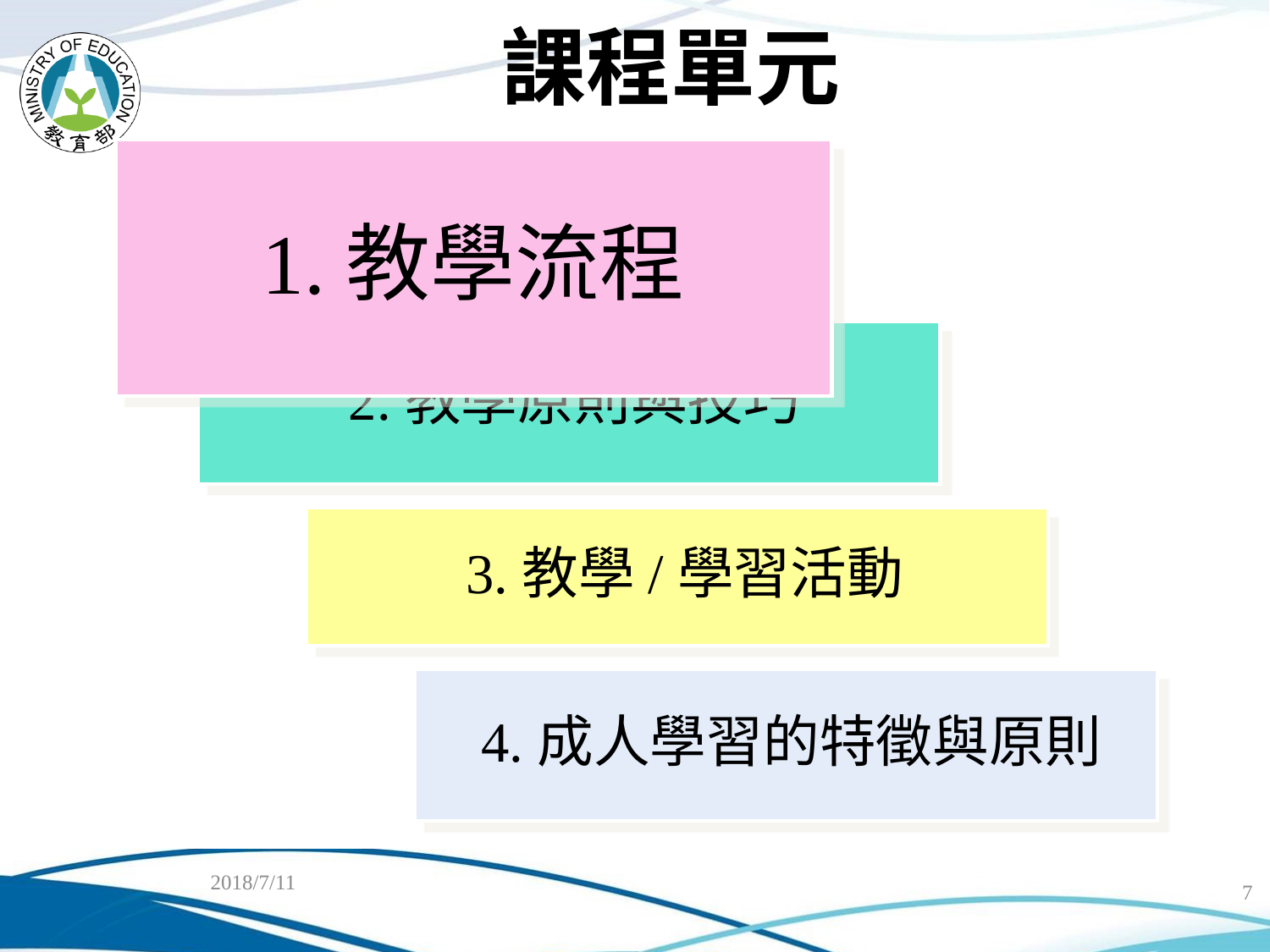

# 課程單元
1.教學流程
 2.教學原則與技巧
 3.教學/學習活動
 4.成人學習的特徵與原則

2018/7/11
7